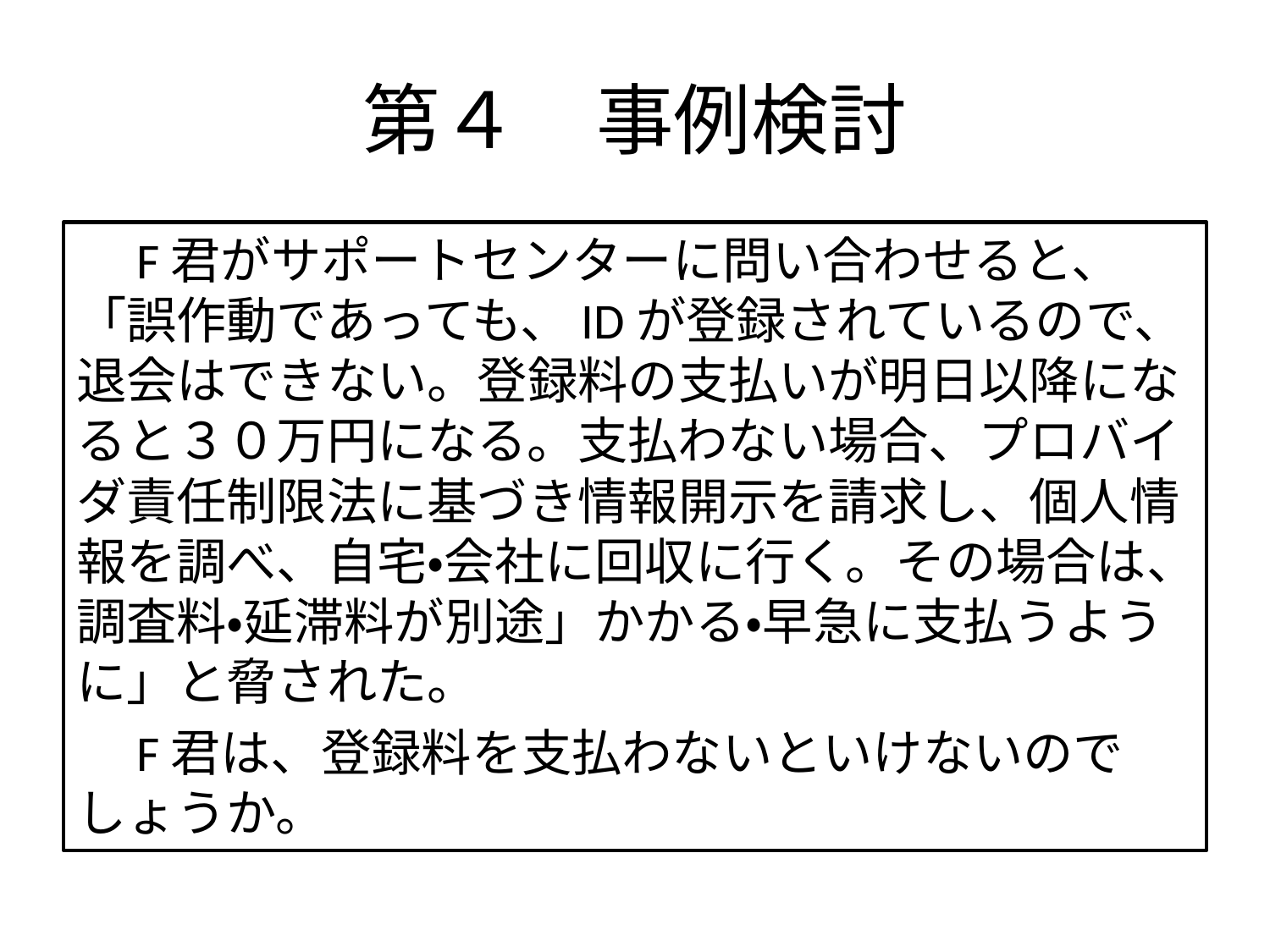

# 第４　事例検討
　F君がサポートセンターに問い合わせると、「誤作動であっても、IDが登録されているので、退会はできない。登録料の支払いが明日以降になると３０万円になる。支払わない場合、プロバイダ責任制限法に基づき情報開示を請求し、個人情報を調べ、自宅・会社に回収に行く。その場合は、調査料・延滞料が別途」かかる・早急に支払うように」と脅された。
　F君は、登録料を支払わないといけないのでしょうか。